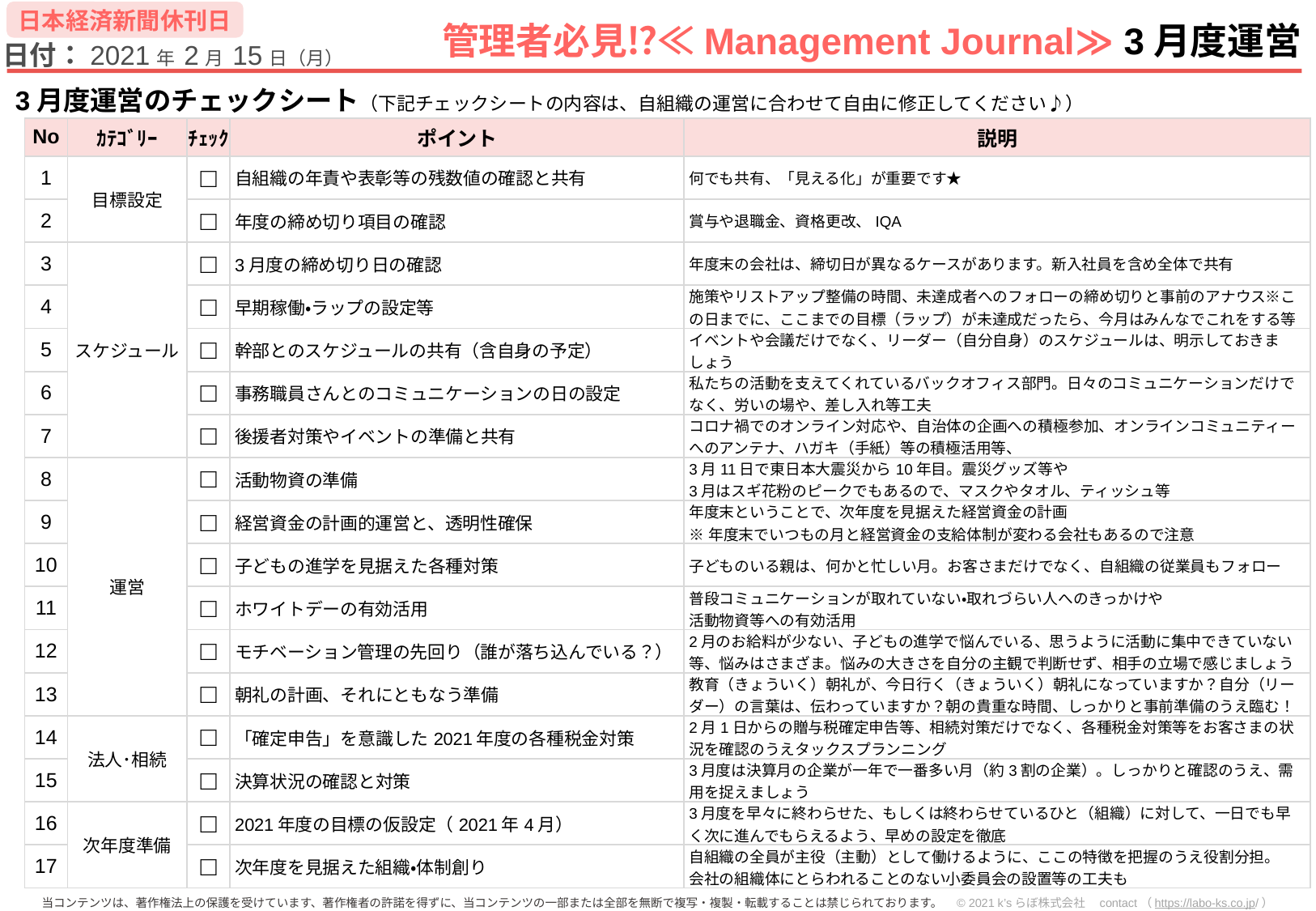

日本経済新聞休刊日
管理者必見⁉≪Management Journal≫ 3月度運営
日付：2021年 2月 15日（月）
3月度運営のチェックシート（下記チェックシートの内容は、自組織の運営に合わせて自由に修正してください♪）

| No | ｶﾃｺﾞﾘｰ | ﾁｪｯｸ | ポイント | 説明 |
| --- | --- | --- | --- | --- |
| 1 | 目標設定 | □ | 自組織の年責や表彰等の残数値の確認と共有 | 何でも共有、「見える化」が重要です★ |
| 2 |  | □ | 年度の締め切り項目の確認 | 賞与や退職金、資格更改、IQA |
| 3 | スケジュール | □ | 3月度の締め切り日の確認 | 年度末の会社は、締切日が異なるケースがあります。新入社員を含め全体で共有 |
| 4 |  | □ | 早期稼働・ラップの設定等 | 施策やリストアップ整備の時間、未達成者へのフォローの締め切りと事前のアナウス※この日までに、ここまでの目標（ラップ）が未達成だったら、今月はみんなでこれをする等 |
| 5 |  | □ | 幹部とのスケジュールの共有（含自身の予定） | イベントや会議だけでなく、リーダー（自分自身）のスケジュールは、明示しておきましょう |
| 6 |  | □ | 事務職員さんとのコミュニケーションの日の設定 | 私たちの活動を支えてくれているバックオフィス部門。日々のコミュニケーションだけでなく、労いの場や、差し入れ等工夫 |
| 7 |  | □ | 後援者対策やイベントの準備と共有 | コロナ禍でのオンライン対応や、自治体の企画への積極参加、オンラインコミュニティーへのアンテナ、ハガキ（手紙）等の積極活用等、 |
| 8 | 運営 | □ | 活動物資の準備 | 3月11日で東日本大震災から10年目。震災グッズ等や 3月はスギ花粉のピークでもあるので、マスクやタオル、ティッシュ等 |
| 9 |  | □ | 経営資金の計画的運営と、透明性確保 | 年度末ということで、次年度を見据えた経営資金の計画 ※年度末でいつもの月と経営資金の支給体制が変わる会社もあるので注意 |
| 10 |  | □ | 子どもの進学を見据えた各種対策 | 子どものいる親は、何かと忙しい月。お客さまだけでなく、自組織の従業員もフォロー |
| 11 |  | □ | ホワイトデーの有効活用 | 普段コミュニケーションが取れていない・取れづらい人へのきっかけや 活動物資等への有効活用 |
| 12 |  | □ | モチベーション管理の先回り（誰が落ち込んでいる？） | 2月のお給料が少ない、子どもの進学で悩んでいる、思うように活動に集中できていない等、悩みはさまざま。悩みの大きさを自分の主観で判断せず、相手の立場で感じましょう |
| 13 |  | □ | 朝礼の計画、それにともなう準備 | 教育（きょういく）朝礼が、今日行く（きょういく）朝礼になっていますか？自分（リーダー）の言葉は、伝わっていますか？朝の貴重な時間、しっかりと事前準備のうえ臨む！ |
| 14 | 法人･相続 | □ | 「確定申告」を意識した2021年度の各種税金対策 | 2月1日からの贈与税確定申告等、相続対策だけでなく、各種税金対策等をお客さまの状況を確認のうえタックスプランニング |
| 15 |  | □ | 決算状況の確認と対策 | 3月度は決算月の企業が一年で一番多い月（約3割の企業）。しっかりと確認のうえ、需用を捉えましょう |
| 16 | 次年度準備 | □ | 2021年度の目標の仮設定（2021年4月） | 3月度を早々に終わらせた、もしくは終わらせているひと（組織）に対して、一日でも早く次に進んでもらえるよう、早めの設定を徹底 |
| 17 |  | □ | 次年度を見据えた組織・体制創り | 自組織の全員が主役（主動）として働けるように、ここの特徴を把握のうえ役割分担。 会社の組織体にとらわれることのない小委員会の設置等の工夫も |